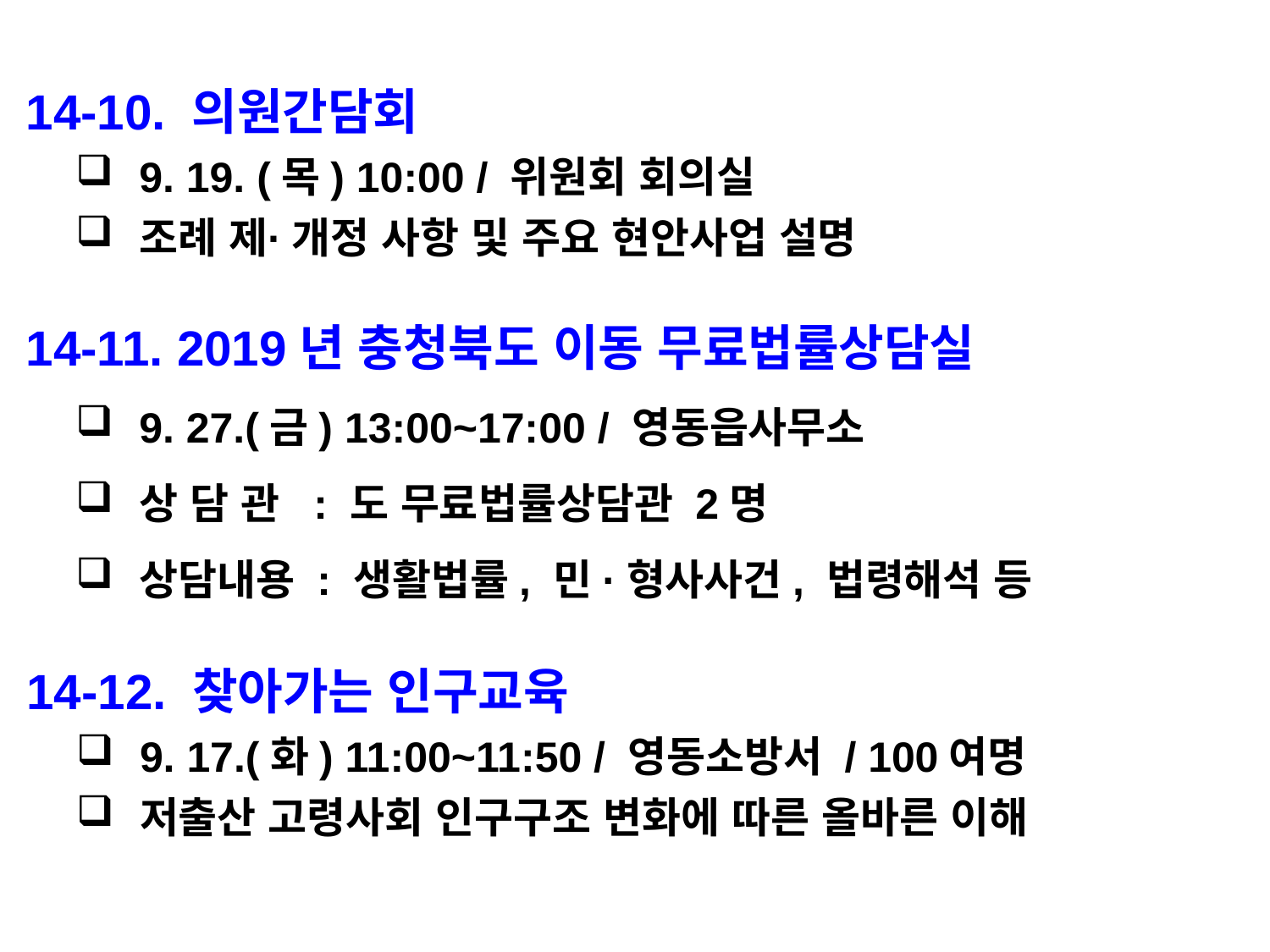

14-10. 의원간담회
9. 19. (목) 10:00 / 위원회 회의실
조례 제∙ 개정 사항 및 주요 현안사업 설명

 14-11. 2019년 충청북도 이동 무료법률상담실
9. 27.(금) 13:00~17:00 / 영동읍사무소
상 담 관  : 도 무료법률상담관 2명
상담내용 : 생활법률, 민·형사사건, 법령해석 등

 14-12. 찾아가는 인구교육
9. 17.(화) 11:00~11:50 / 영동소방서 / 100여명
저출산 고령사회 인구구조 변화에 따른 올바른 이해